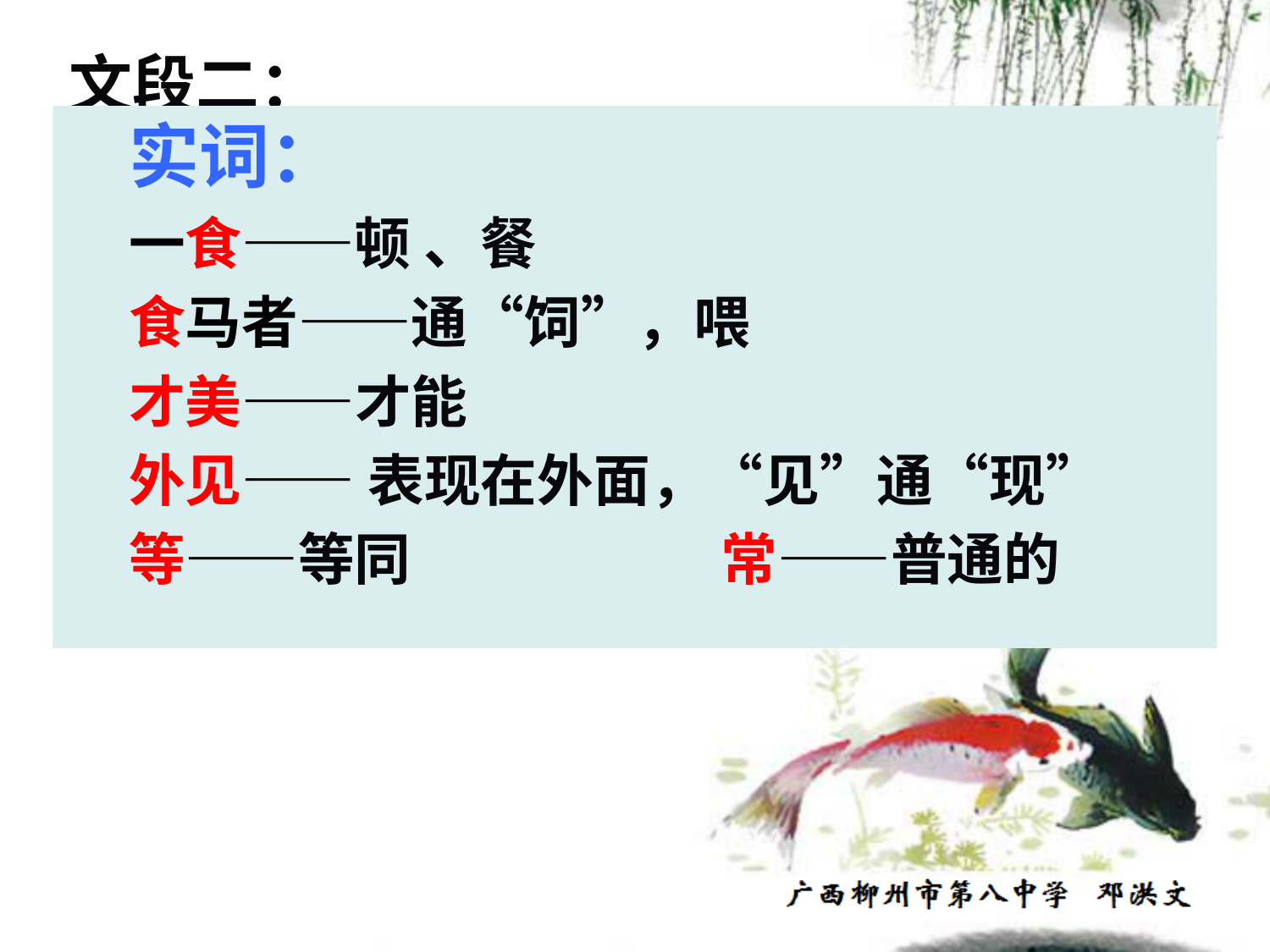

文段二：
实词：
一食——顿 、餐
食马者——通“饲”，喂
才美——才能
外见—— 表现在外面，“见”通“现”
等——等同                        常——普通的